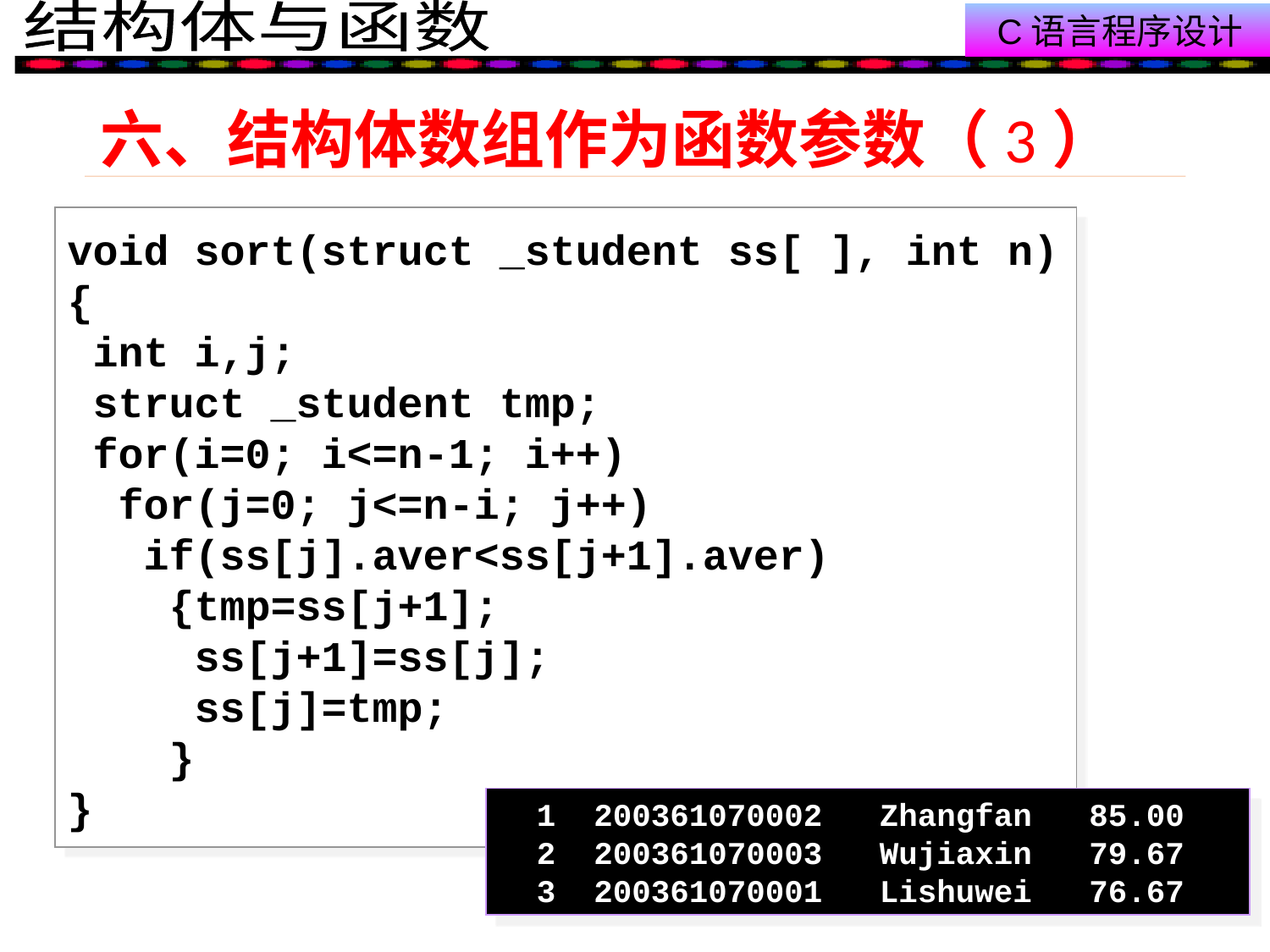

# 六、结构体数组作为函数参数（3）
void sort(struct _student ss[ ], int n)
{
 int i,j;
 struct _student tmp;
 for(i=0; i<=n-1; i++)
  for(j=0; j<=n-i; j++)
   if(ss[j].aver<ss[j+1].aver)
    {tmp=ss[j+1];
     ss[j+1]=ss[j];
     ss[j]=tmp;
    }
}
  1  200361070002   Zhangfan   85.00
  2  200361070003   Wujiaxin   79.67
  3  200361070001   Lishuwei   76.67